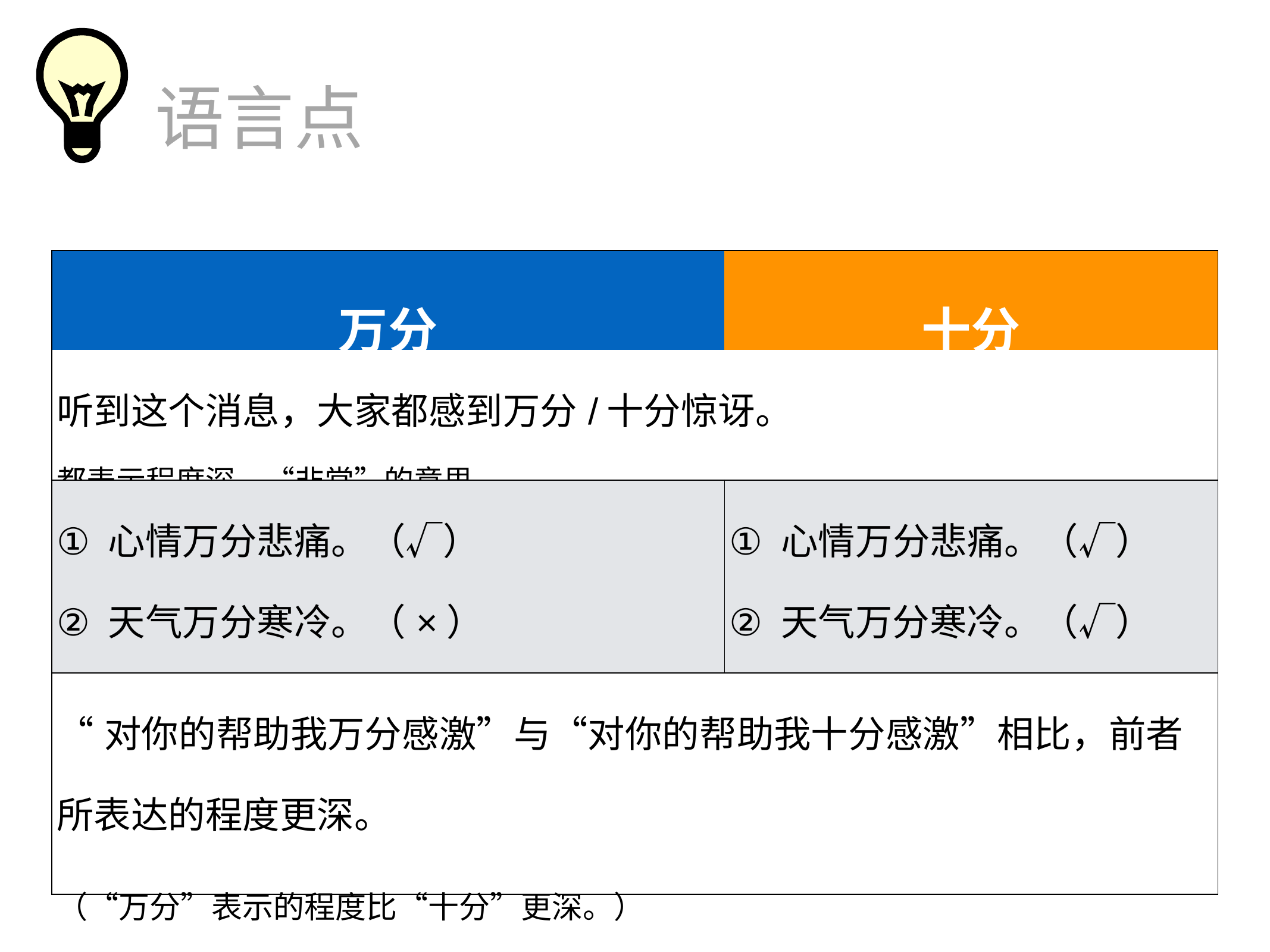

语言点
| 万分 | 十分 |
| --- | --- |
| 听到这个消息，大家都感到万分/十分惊讶。 都表示程度深，“非常”的意思。 |  |
| 心情万分悲痛。（√） 天气万分寒冷。（×） （“万分”只能修饰表示心理状态的形容词或动词。） | 心情万分悲痛。（√） 天气万分寒冷。（√） （“十分”没有这样的限制。） |
| “对你的帮助我万分感激”与“对你的帮助我十分感激”相比，前者所表达的程度更深。 （“万分”表示的程度比“十分”更深。） |  |